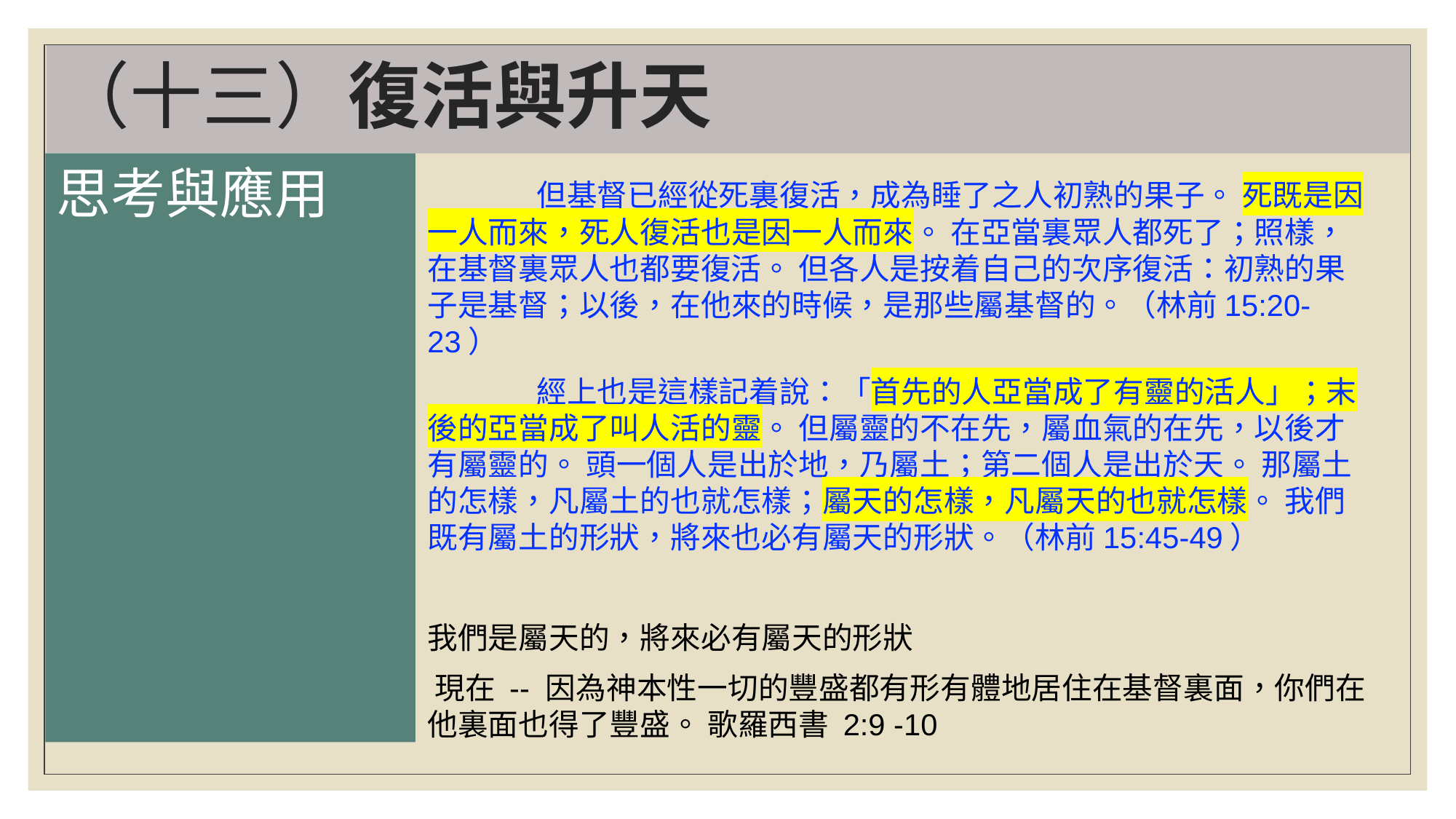

# （十三）復活與升天
思考與應用
	但基督已經從死裏復活，成為睡了之人初熟的果子。 死既是因一人而來，死人復活也是因一人而來。 在亞當裏眾人都死了；照樣，在基督裏眾人也都要復活。 但各人是按着自己的次序復活：初熟的果子是基督；以後，在他來的時候，是那些屬基督的。（林前15:20-23）
	經上也是這樣記着說：「首先的人亞當成了有靈的活人」；末後的亞當成了叫人活的靈。 但屬靈的不在先，屬血氣的在先，以後才有屬靈的。 頭一個人是出於地，乃屬土；第二個人是出於天。 那屬土的怎樣，凡屬土的也就怎樣；屬天的怎樣，凡屬天的也就怎樣。 我們既有屬土的形狀，將來也必有屬天的形狀。（林前15:45-49）

我們是屬天的，將來必有屬天的形狀
‪現在 -- 因為神本性一切的豐盛都有形有體地居住在基督裏面，你們在他裏面也得了豐盛。 歌羅西書 2:9 -10